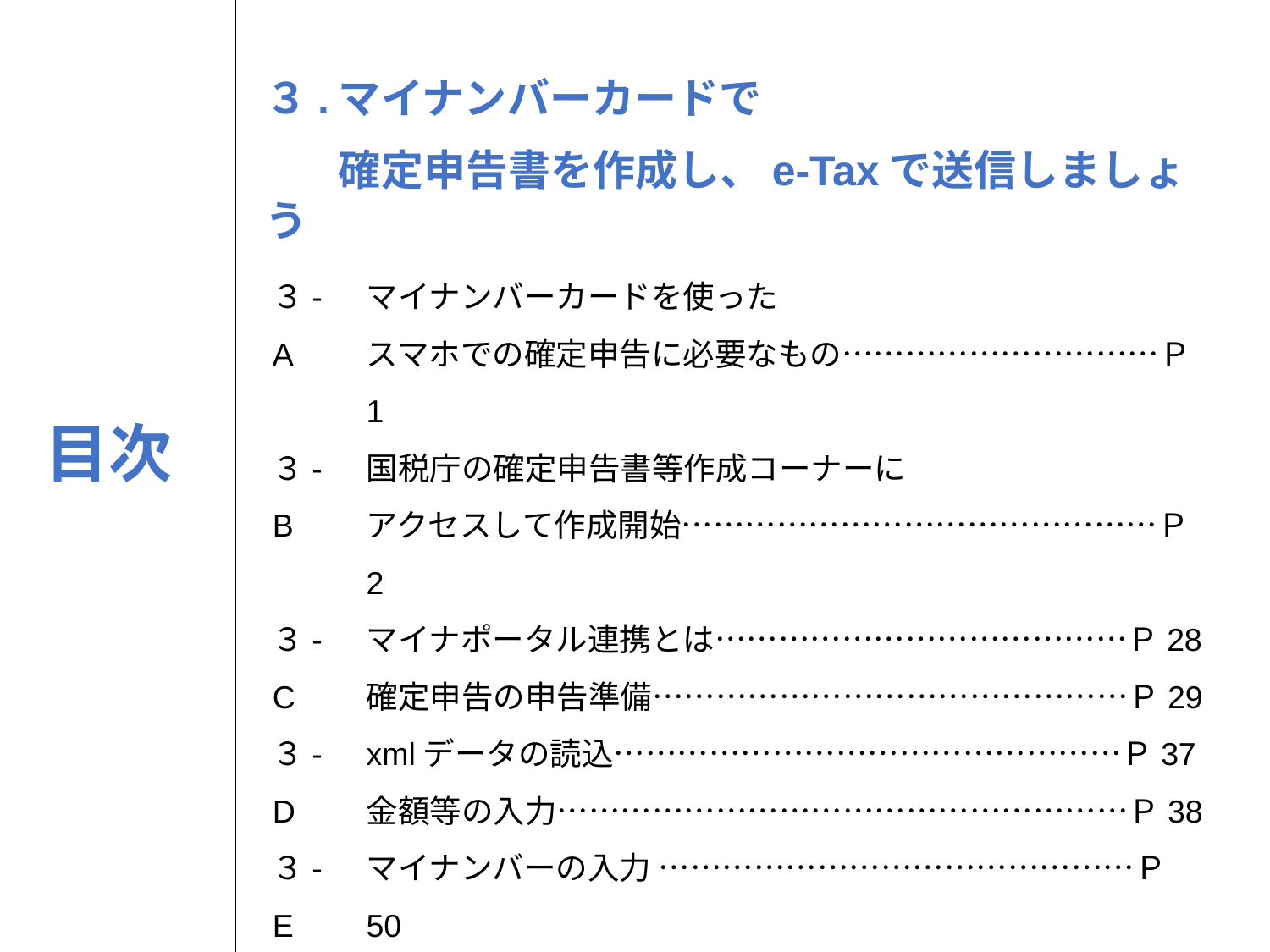

３.	マイナンバーカードで
	確定申告書を作成し、e-Taxで送信しましょう
３-A

３-B

３-C
３-D
３-E
３-F
３-G
3-H
マイナンバーカードを使った
スマホでの確定申告に必要なもの…………………………Ｐ1
国税庁の確定申告書等作成コーナーに
アクセスして作成開始………………………………………Ｐ2
マイナポータル連携とは…………………………………Ｐ28
確定申告の申告準備………………………………………Ｐ29
xmlデータの読込…………………………………………Ｐ37
金額等の入力………………………………………………Ｐ38
マイナンバーの入力 ………………………………………Ｐ50
Adobe Acrobat Readerのインストール……………P51
目次